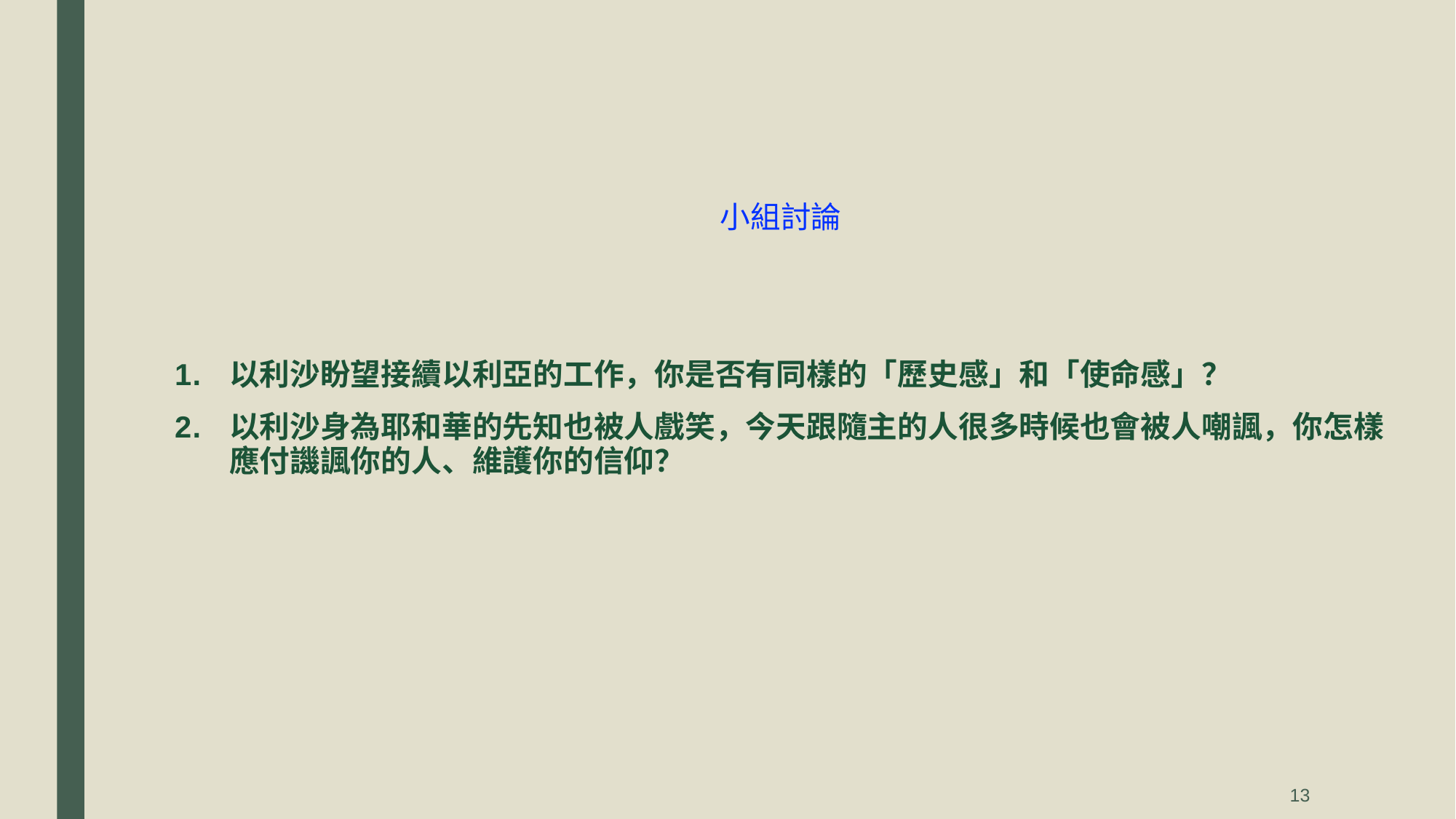

小組討論

以利沙盼望接續以利亞的工作，你是否有同樣的「歷史感」和「使命感」？
以利沙身為耶和華的先知也被人戲笑，今天跟隨主的人很多時候也會被人嘲諷，你怎樣應付譏諷你的人、維護你的信仰？

13